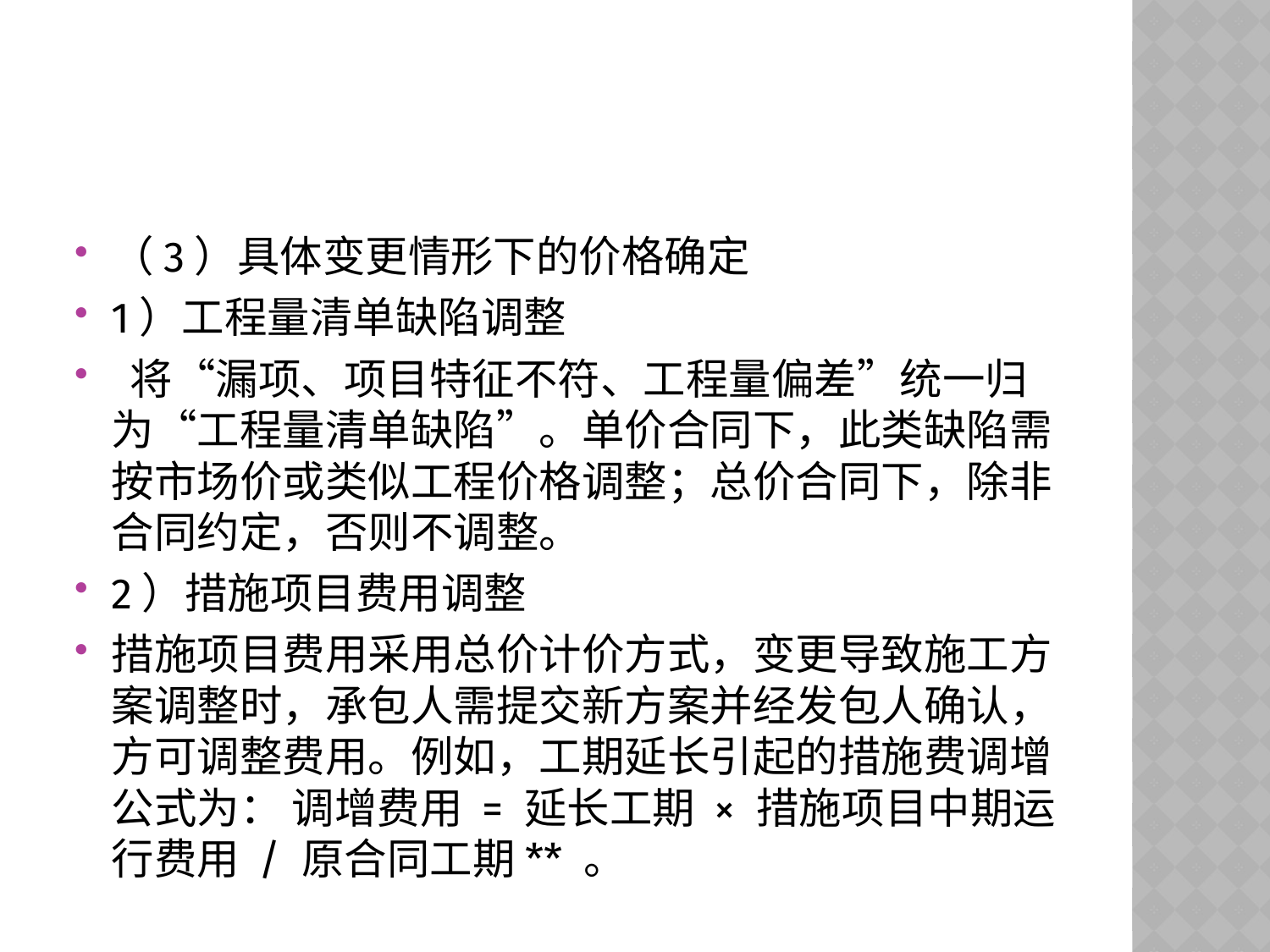

#
（3）具体变更情形下的价格确定
1）工程量清单缺陷调整
 将“漏项、项目特征不符、工程量偏差”统一归为“工程量清单缺陷”。单价合同下，此类缺陷需按市场价或类似工程价格调整；总价合同下，除非合同约定，否则不调整。
2）措施项目费用调整
措施项目费用采用总价计价方式，变更导致施工方案调整时，承包人需提交新方案并经发包人确认，方可调整费用。例如，工期延长引起的措施费调增公式为： 调增费用 = 延长工期 × 措施项目中期运行费用 / 原合同工期** 。